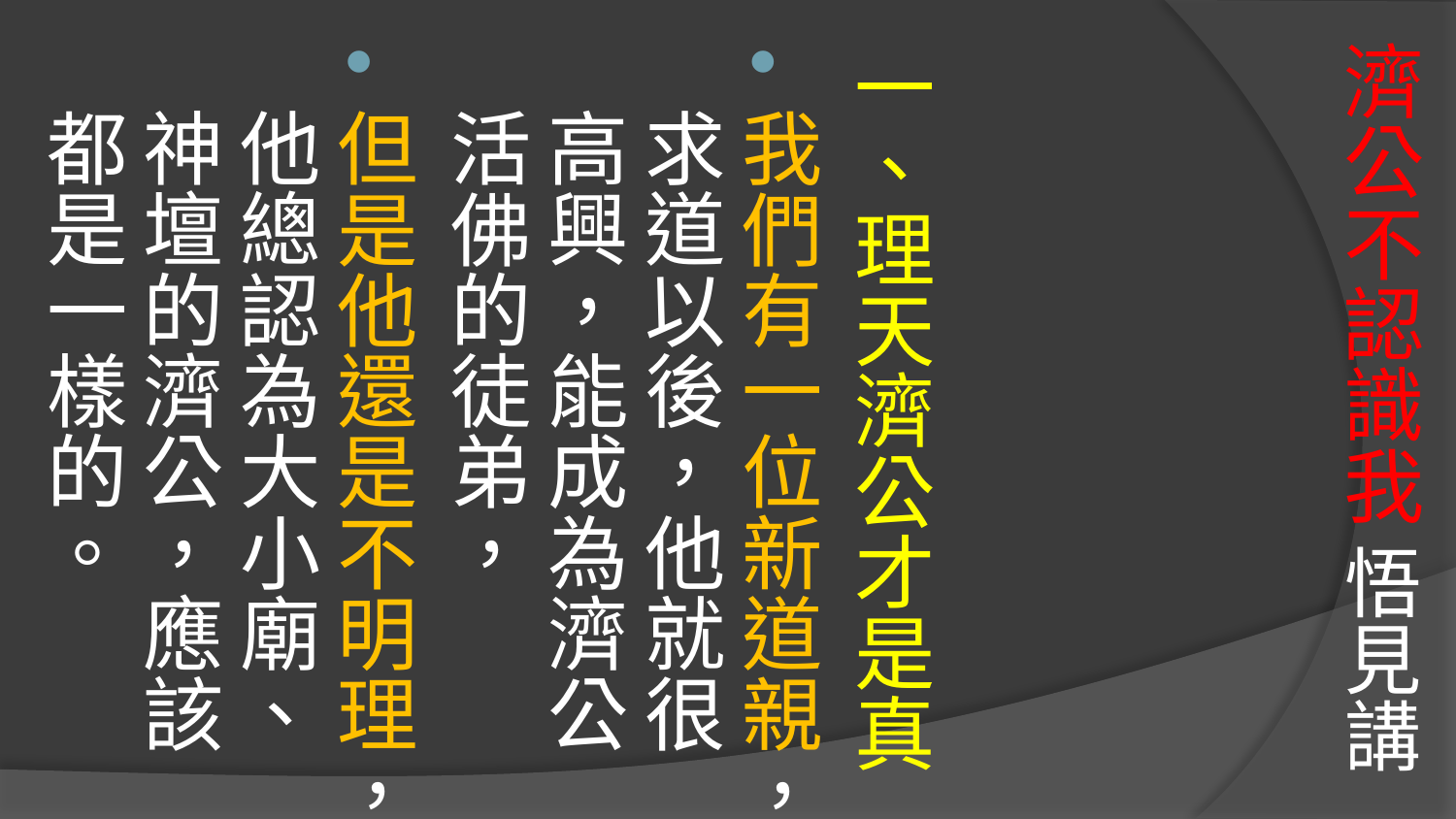

# 濟公不認識我 悟見講
一、理天濟公才是真
我們有一位新道親，求道以後，他就很高興，能成為濟公活佛的徒弟，
但是他還是不明理，他總認為大小廟、神壇的濟公，應該都是一樣的。